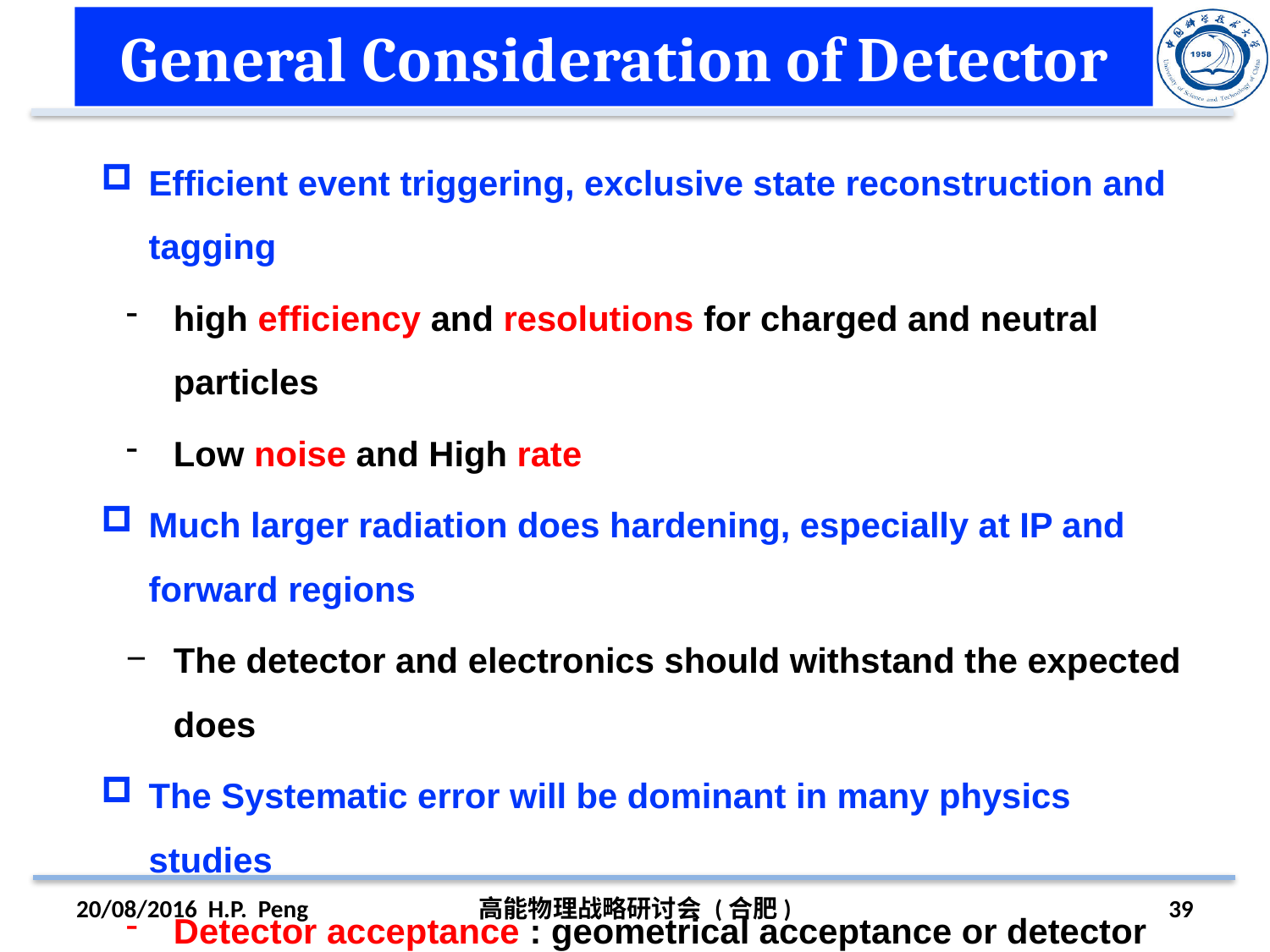

# General Consideration of Detector
Efficient event triggering, exclusive state reconstruction and tagging
high efficiency and resolutions for charged and neutral particles
Low noise and High rate
Much larger radiation does hardening, especially at IP and forward regions
The detector and electronics should withstand the expected does
The Systematic error will be dominant in many physics studies
Detector acceptance : geometrical acceptance or detector response
Mis-Measurement : mis-tracking, fake photon, particle mis-id, noise
Luminosity measurement
Reasonable cost
20/08/2016  H.P.  Peng
高能物理战略研讨会 (合肥)
39